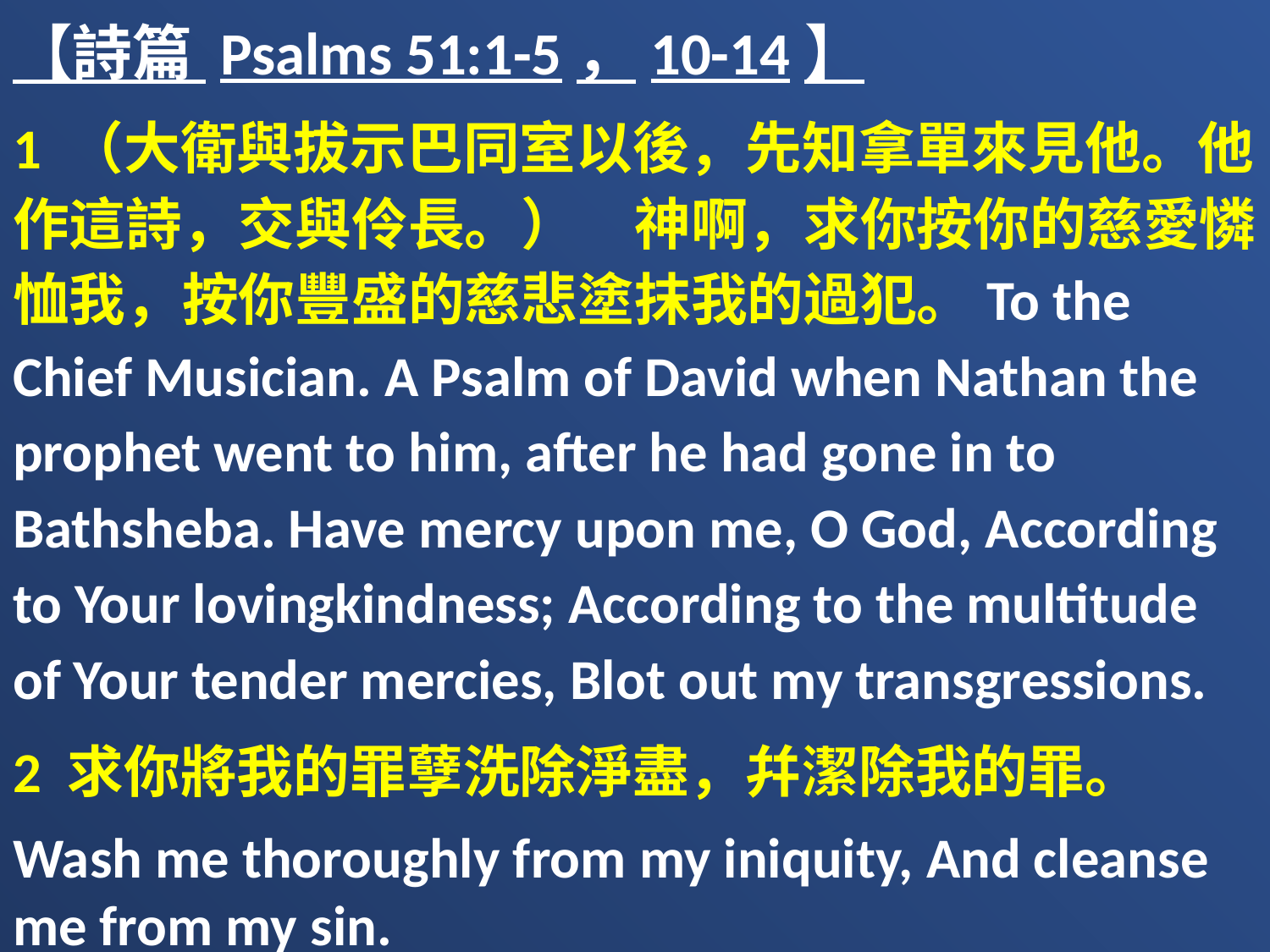

【詩篇 Psalms 51:1-5，10-14】
1 （大衛與拔示巴同室以後，先知拿單來見他。他作這詩，交與伶長。）　神啊，求你按你的慈愛憐恤我，按你豐盛的慈悲塗抹我的過犯。To the Chief Musician. A Psalm of David when Nathan the prophet went to him, after he had gone in to Bathsheba. Have mercy upon me, O God, According to Your lovingkindness; According to the multitude of Your tender mercies, Blot out my transgressions.
2 求你將我的罪孽洗除淨盡，幷潔除我的罪。
Wash me thoroughly from my iniquity, And cleanse me from my sin.